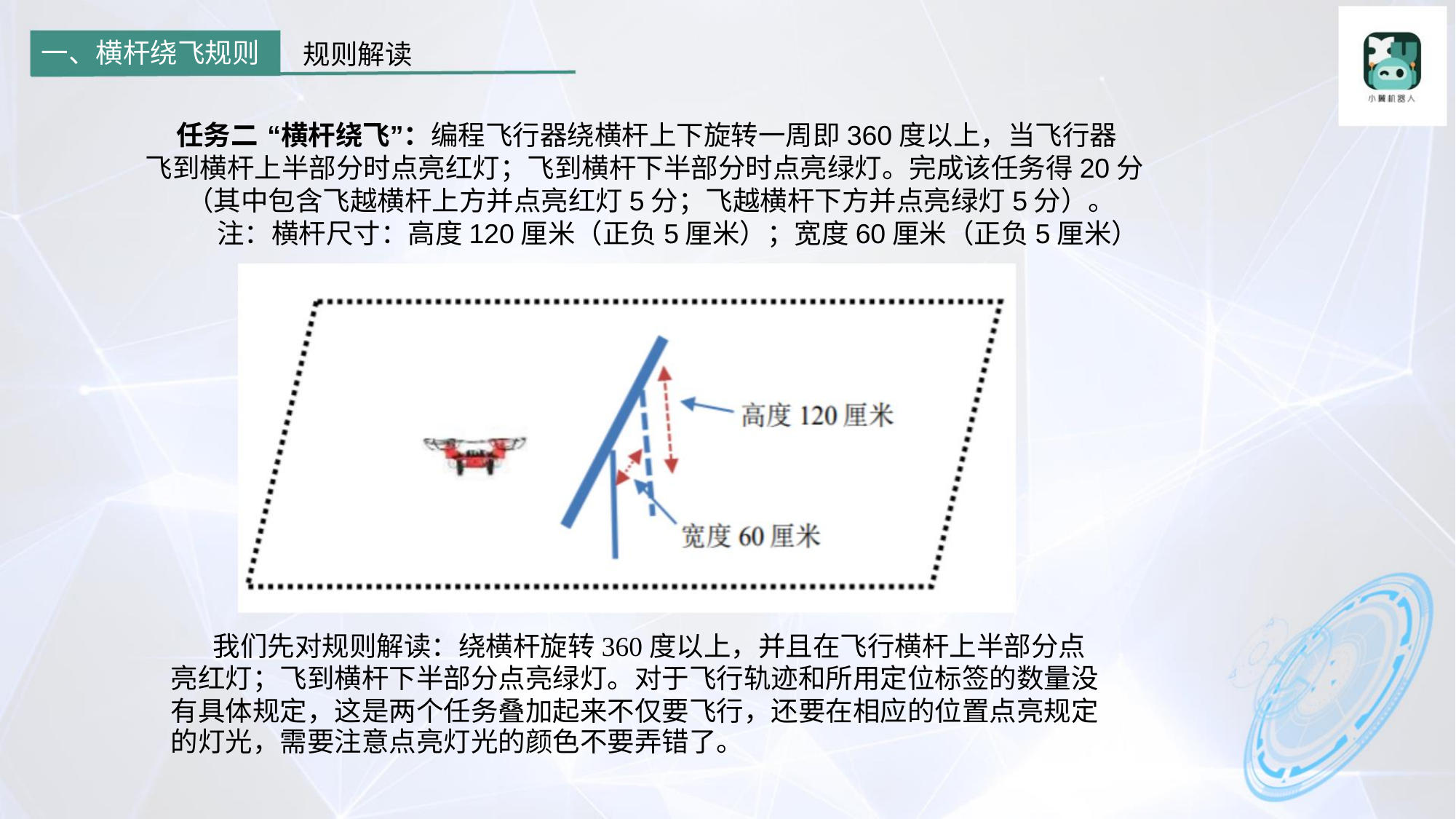

规则解读
一、横杆绕飞规则
任务二 “横杆绕飞”：编程飞行器绕横杆上下旋转一周即360度以上，当飞行器
飞到横杆上半部分时点亮红灯；飞到横杆下半部分时点亮绿灯。完成该任务得20分
（其中包含飞越横杆上方并点亮红灯5分；飞越横杆下方并点亮绿灯5分）。
注：横杆尺寸：高度120厘米（正负5厘米）；宽度60厘米（正负5厘米）
我们先对规则解读：绕横杆旋转360度以上，并且在飞行横杆上半部分点
亮红灯；飞到横杆下半部分点亮绿灯。对于飞行轨迹和所用定位标签的数量没
有具体规定，这是两个任务叠加起来不仅要飞行，还要在相应的位置点亮规定
的灯光，需要注意点亮灯光的颜色不要弄错了。